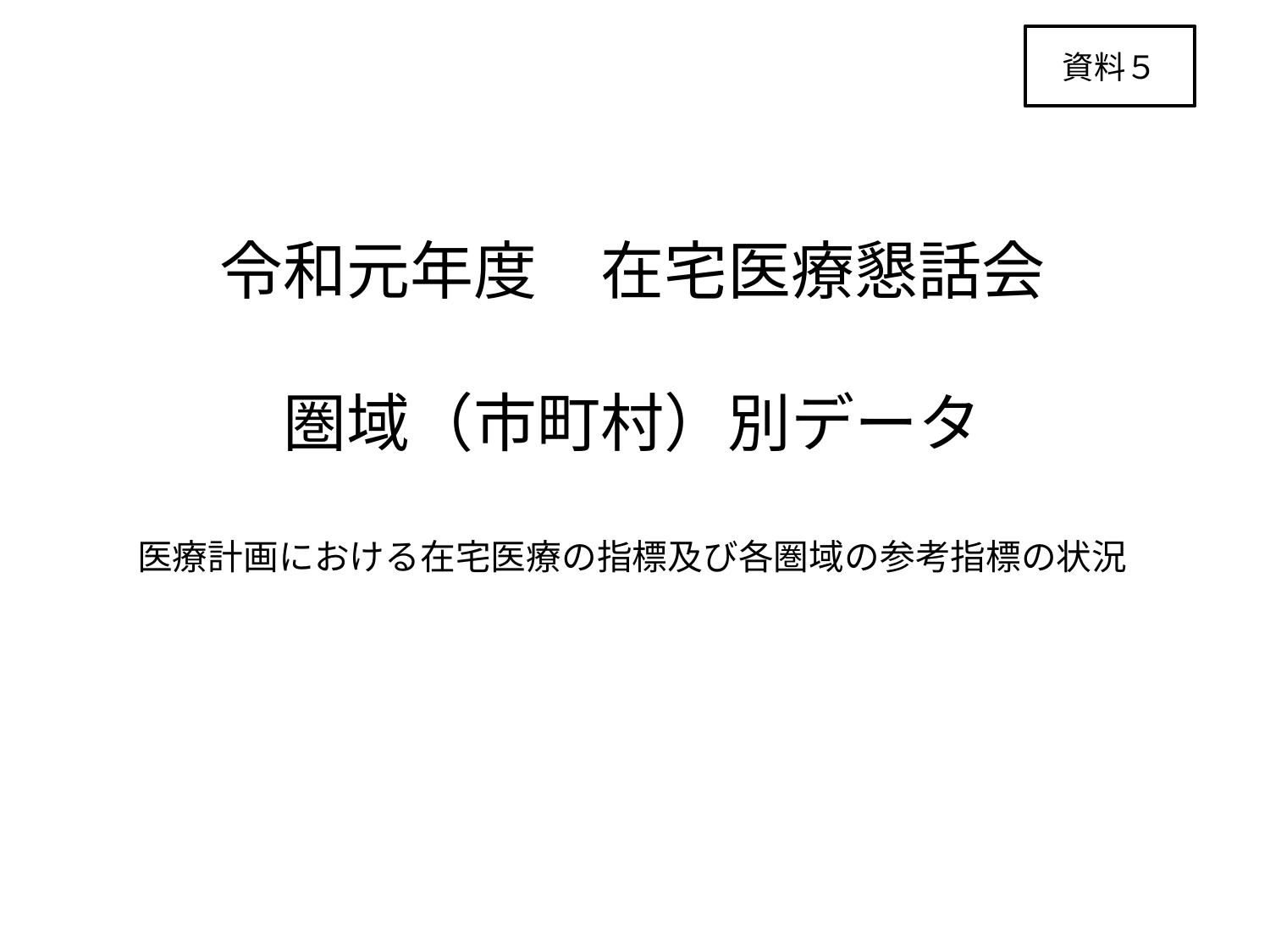

資料５
# 令和元年度　在宅医療懇話会 圏域（市町村）別データ 医療計画における在宅医療の指標及び各圏域の参考指標の状況